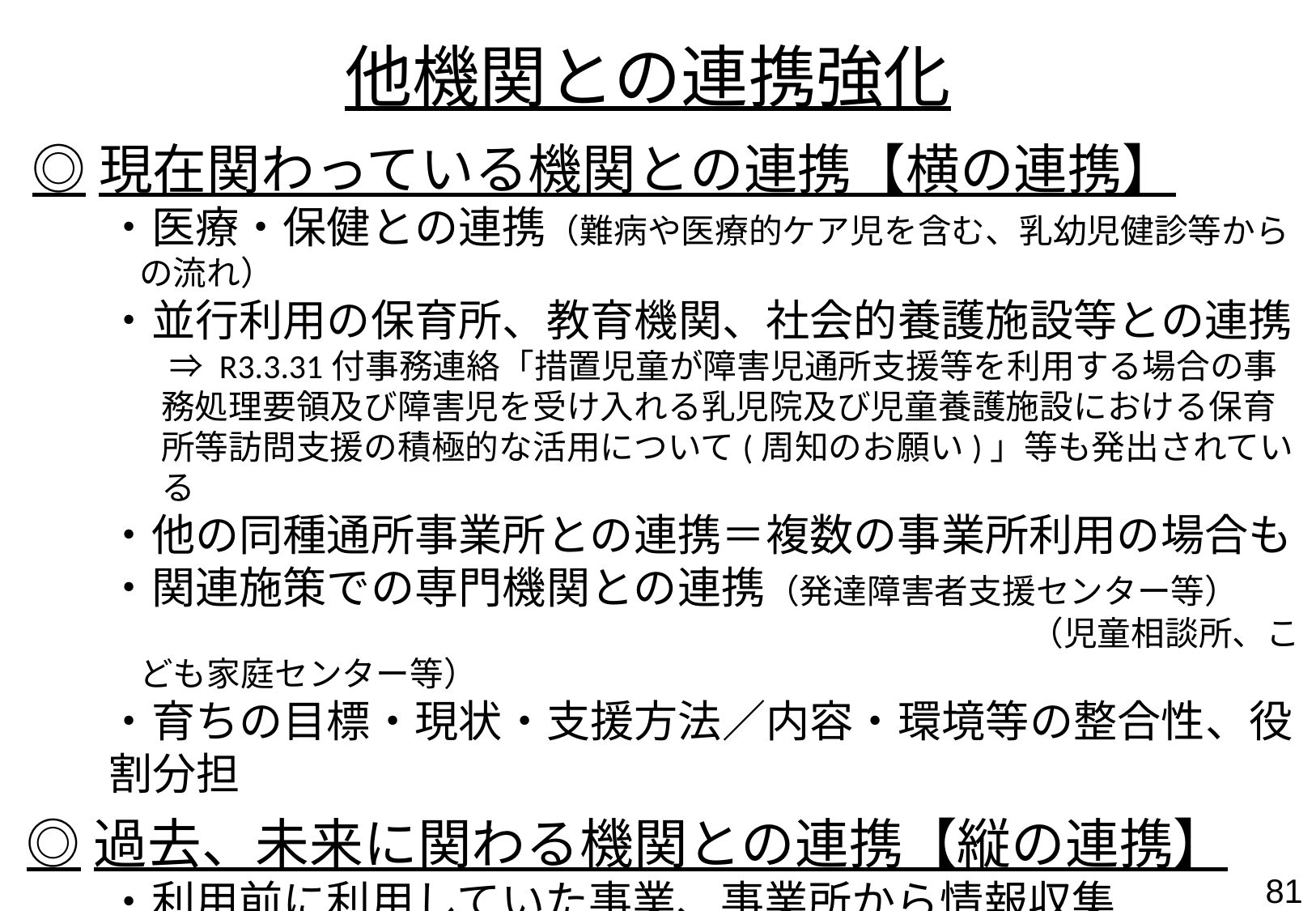

# 他機関との連携強化
◎現在関わっている機関との連携【横の連携】
　　・医療・保健との連携（難病や医療的ケア児を含む、乳幼児健診等からの流れ）
　　・並行利用の保育所、教育機関、社会的養護施設等との連携
　　　  　⇒ R3.3.31付事務連絡「措置児童が障害児通所支援等を利用する場合の事務処理要領及び障害児を受け入れる乳児院及び児童養護施設における保育所等訪問支援の積極的な活用について(周知のお願い)」等も発出されている
　　・他の同種通所事業所との連携＝複数の事業所利用の場合も
　　・関連施策での専門機関との連携（発達障害者支援センター等）
　　　　　　　　　　　　　　　　　　　　　　　　　　　 　  　 （児童相談所、こども家庭センター等）
　　・育ちの目標・現状・支援方法／内容・環境等の整合性、役割分担
◎過去、未来に関わる機関との連携【縦の連携】
　　・利用前に利用していた事業、事業所から情報収集
　　・利用終了後に関わる事業所への丁寧な情報提供
　　・過去・未来に関わる事業所等との連携
　　　（自立支援協議会への参加（出席できないことも多く､周知が重要に））
81